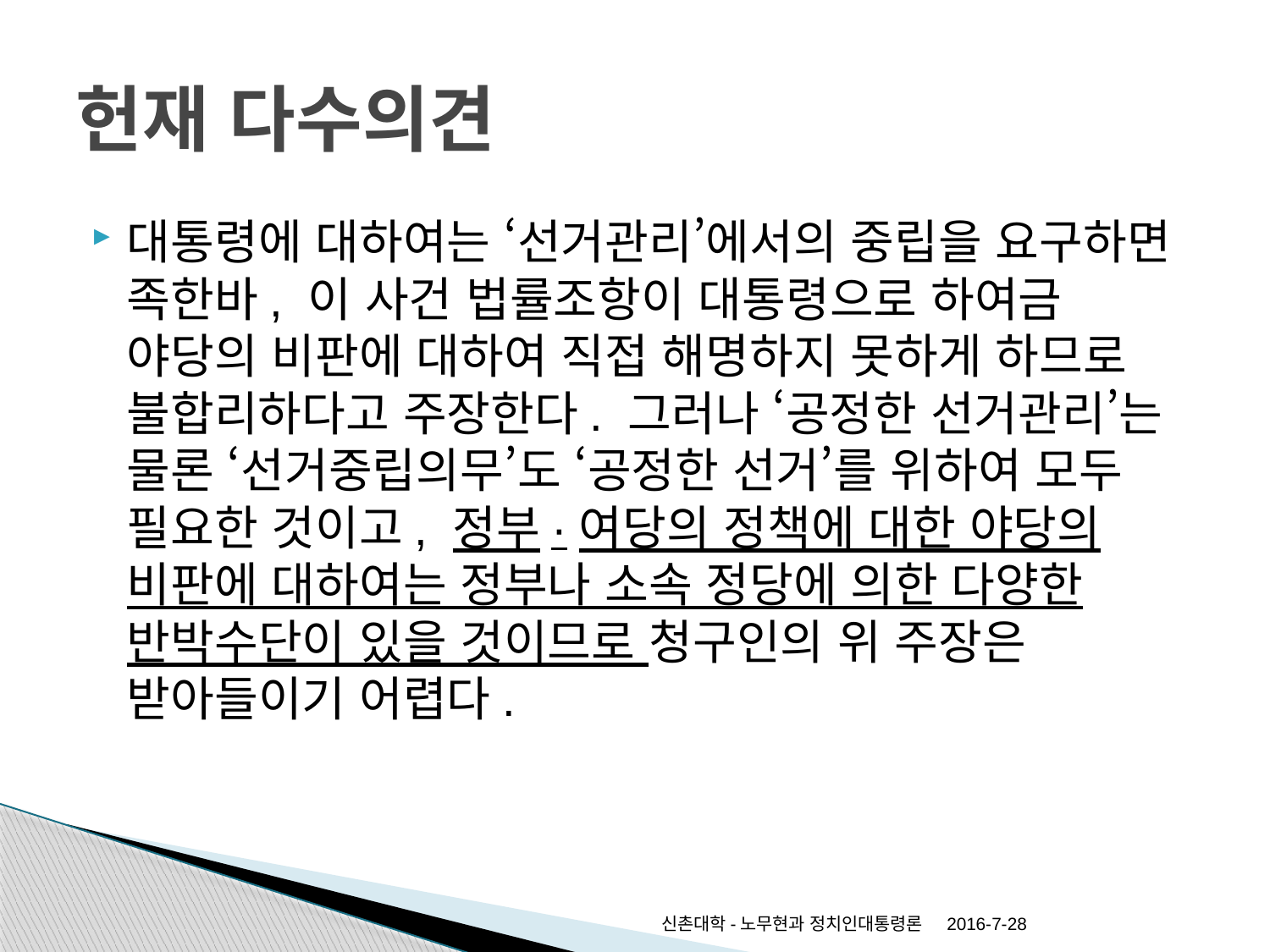

# 헌재 다수의견
대통령에 대하여는 ‘선거관리’에서의 중립을 요구하면 족한바, 이 사건 법률조항이 대통령으로 하여금 야당의 비판에 대하여 직접 해명하지 못하게 하므로 불합리하다고 주장한다. 그러나 ‘공정한 선거관리’는 물론 ‘선거중립의무’도 ‘공정한 선거’를 위하여 모두 필요한 것이고, 정부·여당의 정책에 대한 야당의 비판에 대하여는 정부나 소속 정당에 의한 다양한 반박수단이 있을 것이므로 청구인의 위 주장은 받아들이기 어렵다.

신촌대학-노무현과 정치인대통령론
2016-7-28